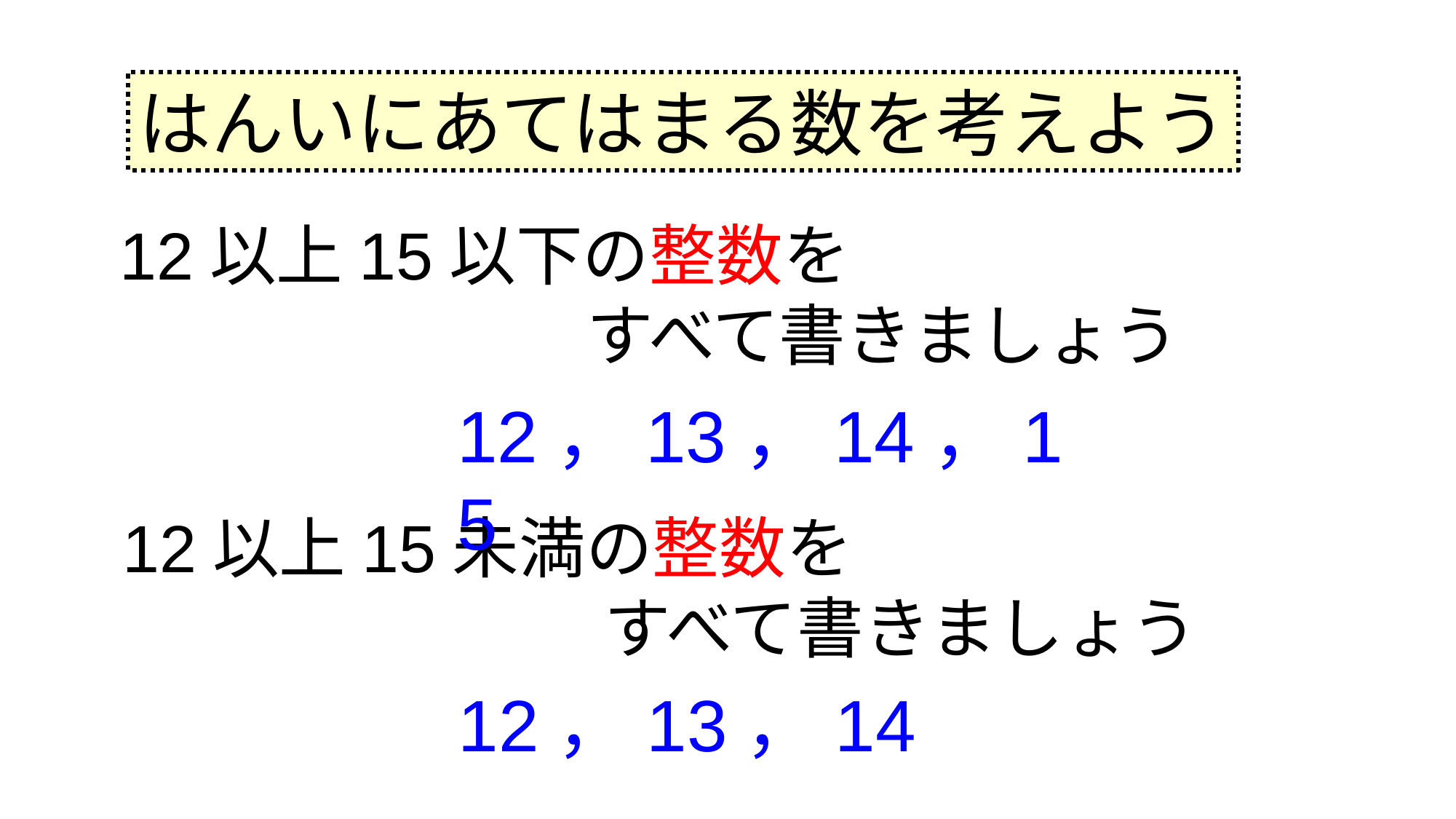

はんいにあてはまる数を考えよう
12以上15以下の整数を
　　　　　　　すべて書きましょう
12，13，14，15
12以上15未満の整数を
　　　　　　　 すべて書きましょう
12，13，14